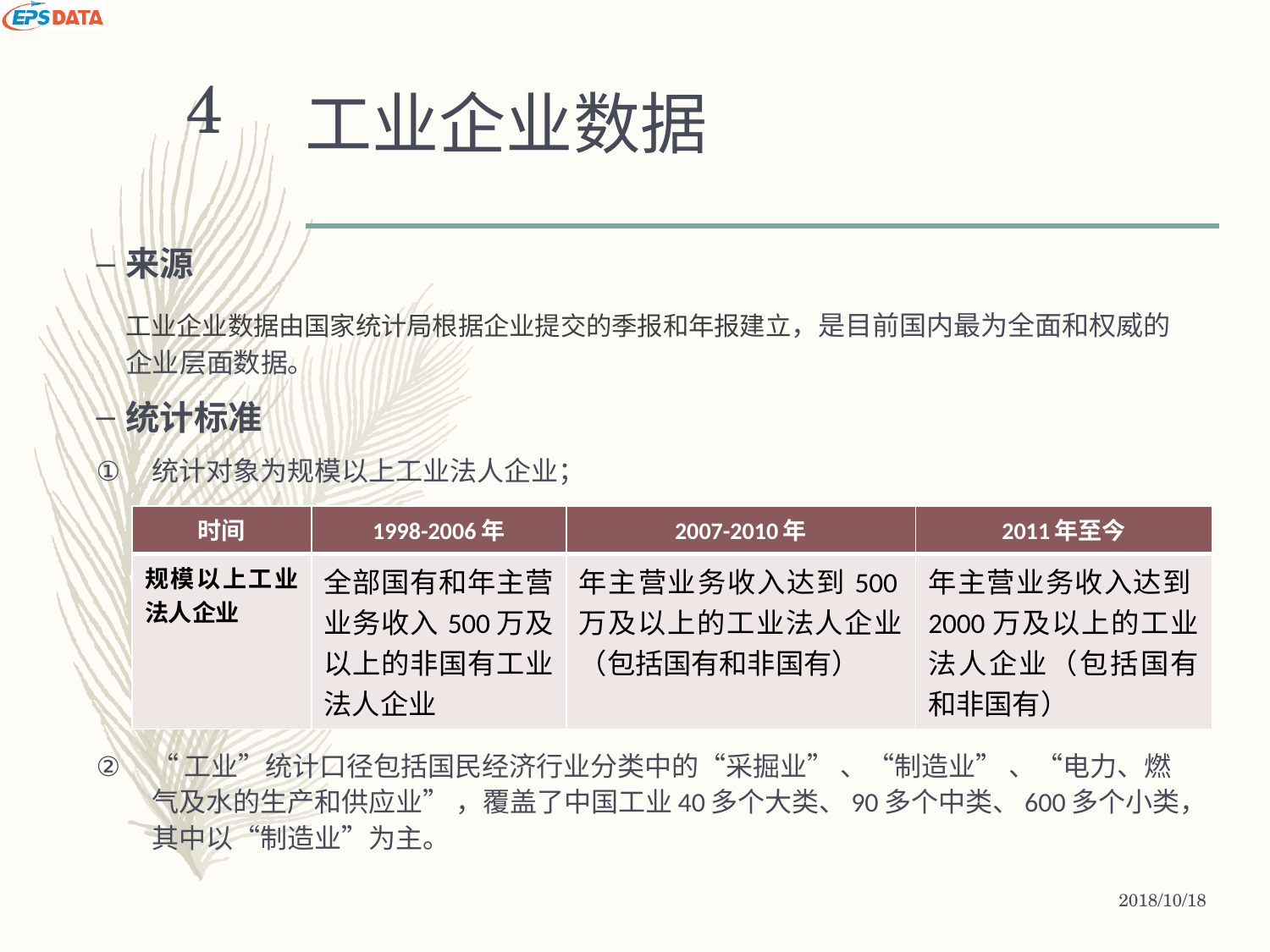

# 工业企业数据
4
来源
	工业企业数据由国家统计局根据企业提交的季报和年报建立，是目前国内最为全面和权威的企业层面数据。
统计标准
统计对象为规模以上工业法人企业；

“工业”统计口径包括国民经济行业分类中的“采掘业” 、“制造业” 、“电力、燃气及水的生产和供应业” ，覆盖了中国工业40多个大类、90多个中类、600多个小类，其中以“制造业”为主。
| 时间 | 1998-2006年 | 2007-2010年 | 2011年至今 |
| --- | --- | --- | --- |
| 规模以上工业法人企业 | 全部国有和年主营业务收入500万及以上的非国有工业法人企业 | 年主营业务收入达到500万及以上的工业法人企业（包括国有和非国有） | 年主营业务收入达到2000万及以上的工业法人企业（包括国有和非国有） |
2018/10/18